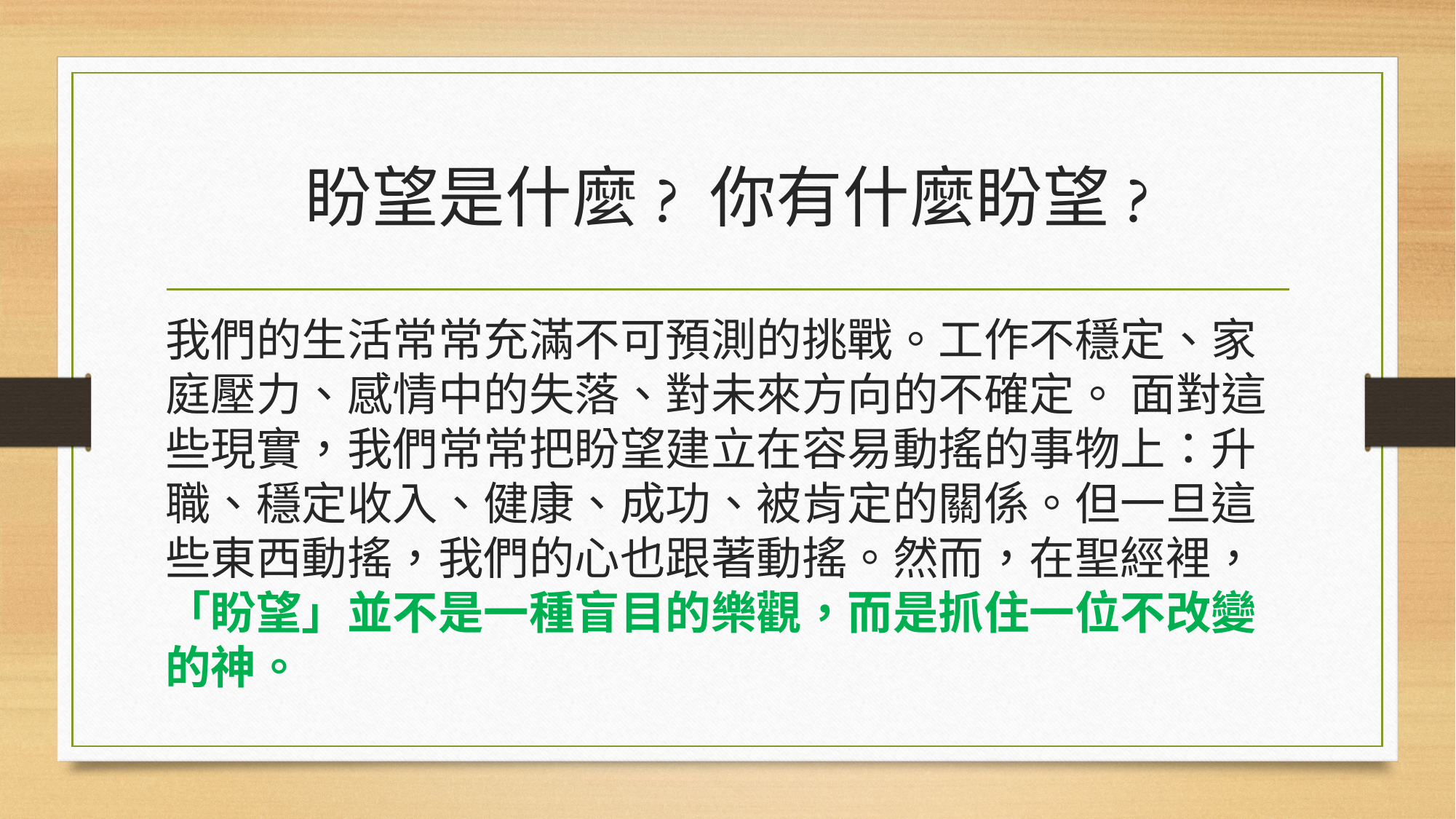

# 盼望是什麼? 你有什麼盼望?
我們的生活常常充滿不可預測的挑戰。工作不穩定、家庭壓力、感情中的失落、對未來方向的不確定。 面對這些現實，我們常常把盼望建立在容易動搖的事物上：升職、穩定收入、健康、成功、被肯定的關係。但一旦這些東西動搖，我們的心也跟著動搖。然而，在聖經裡，「盼望」並不是一種盲目的樂觀，而是抓住一位不改變的神。